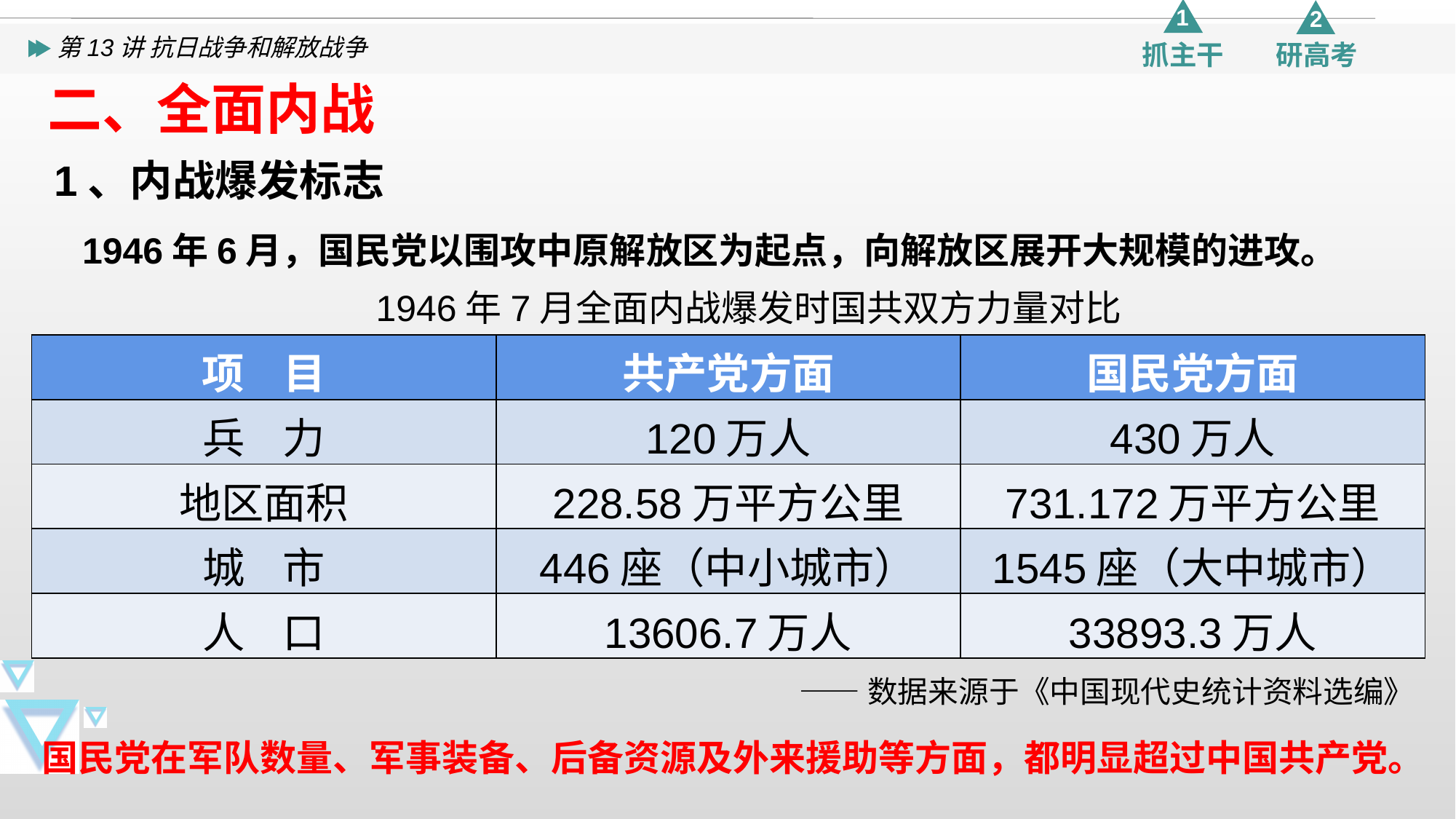

# 二、全面内战
1、内战爆发标志
    1946年6月，国民党以围攻中原解放区为起点，向解放区展开大规模的进攻。
    1946年7月全面内战爆发时国共双方力量对比
| 项 目 | 共产党方面 | 国民党方面 |
| --- | --- | --- |
| 兵 力 | 120万人 | 430万人 |
| 地区面积 | 228.58万平方公里 | 731.172万平方公里 |
| 城 市 | 446座（中小城市） | 1545座（大中城市） |
| 人 口 | 13606.7万人 | 33893.3万人 |
    ——数据来源于《中国现代史统计资料选编》
国民党在军队数量、军事装备、后备资源及外来援助等方面，都明显超过中国共产党。